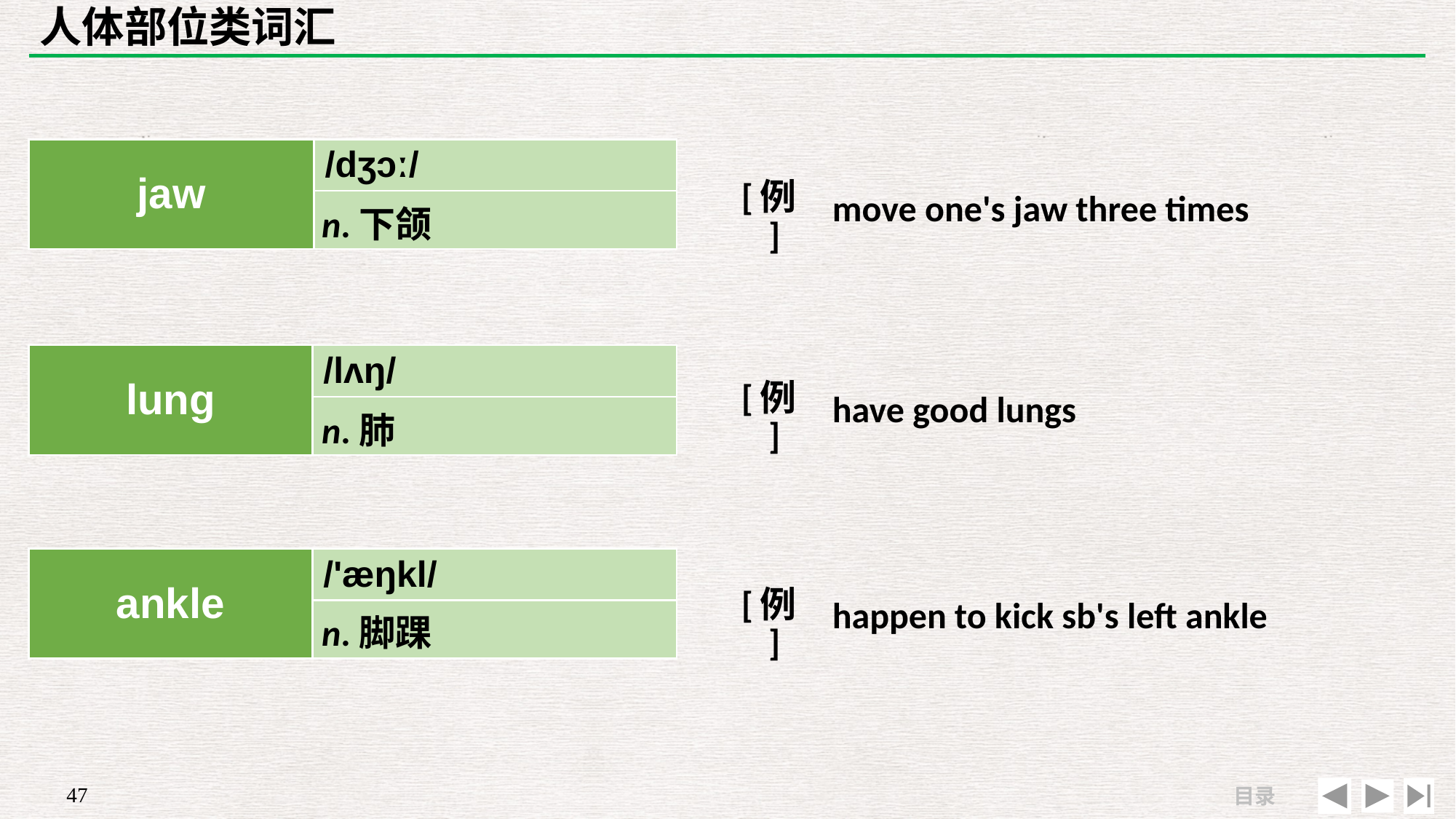

# 人体部位类词汇

|  |  |
| --- | --- |
| [例] | move one's jaw three times |
| jaw | /dʒɔː/ |
| --- | --- |
|  |  |
n.下颌
|  |  |
| --- | --- |
| [例] | have good lungs |
| lung | /lʌŋ/ |
| --- | --- |
|  |  |
n.肺
|  |  |
| --- | --- |
| [例] | happen to kick sb's left ankle |
| ankle | /'æŋkl/ |
| --- | --- |
|  |  |
n.脚踝